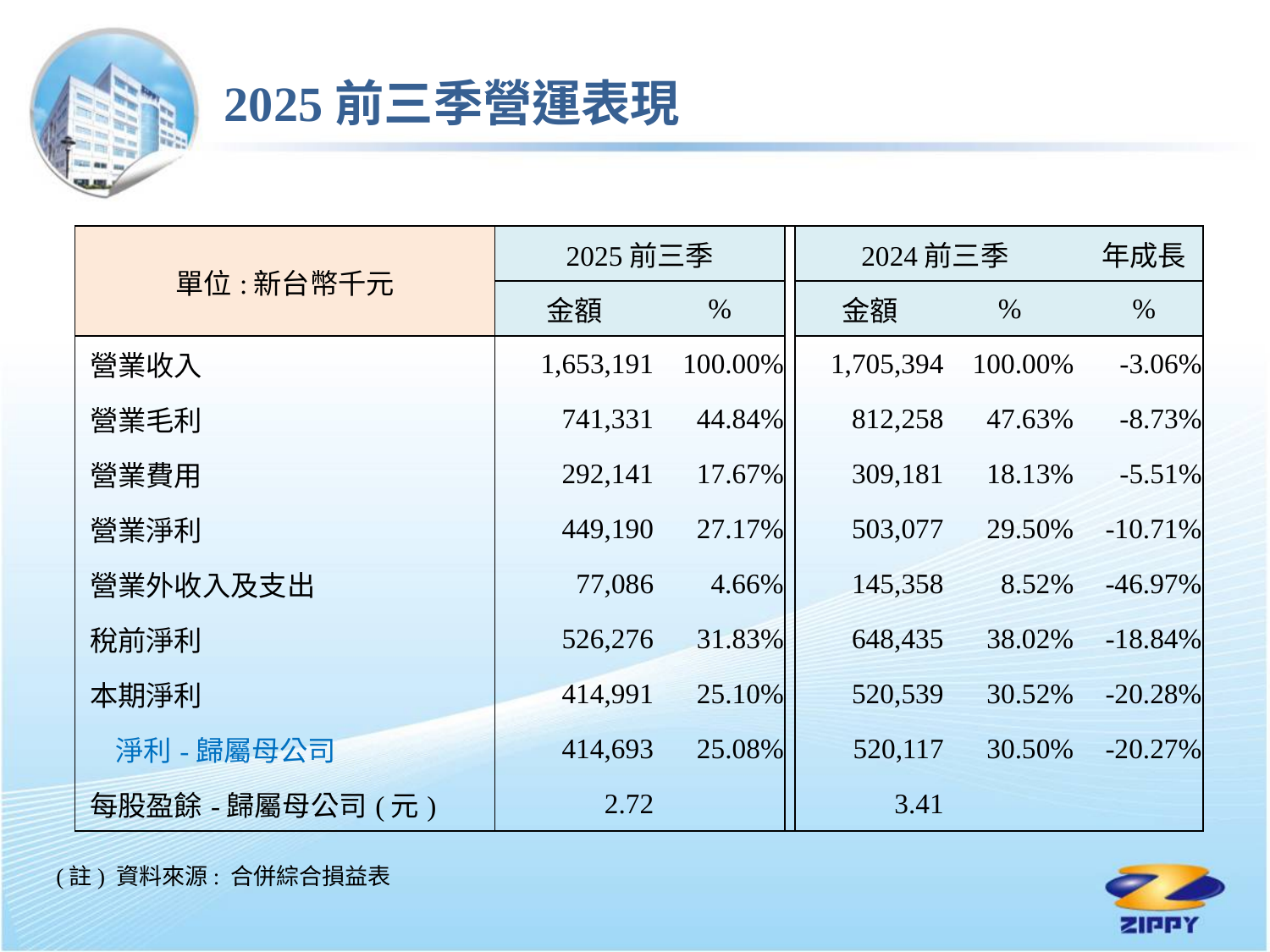

2025前三季營運表現
| 單位:新台幣千元 | 2025前三季 |  |  | 2024前三季 |  |  | 年成長 |
| --- | --- | --- | --- | --- | --- | --- | --- |
|  | 金額 | % |  | 金額 | % |  | % |
| 營業收入 | 1,653,191 | 100.00% |  | 1,705,394 | 100.00% |  | -3.06% |
| 營業毛利 | 741,331 | 44.84% |  | 812,258 | 47.63% |  | -8.73% |
| 營業費用 | 292,141 | 17.67% |  | 309,181 | 18.13% |  | -5.51% |
| 營業淨利 | 449,190 | 27.17% |  | 503,077 | 29.50% |  | -10.71% |
| 營業外收入及支出 | 77,086 | 4.66% |  | 145,358 | 8.52% |  | -46.97% |
| 稅前淨利 | 526,276 | 31.83% |  | 648,435 | 38.02% |  | -18.84% |
| 本期淨利 | 414,991 | 25.10% |  | 520,539 | 30.52% |  | -20.28% |
| 淨利-歸屬母公司 | 414,693 | 25.08% |  | 520,117 | 30.50% |  | -20.27% |
| 每股盈餘-歸屬母公司(元) | 2.72 |  |  | 3.41 |  |  |  |
(註) 資料來源: 合併綜合損益表